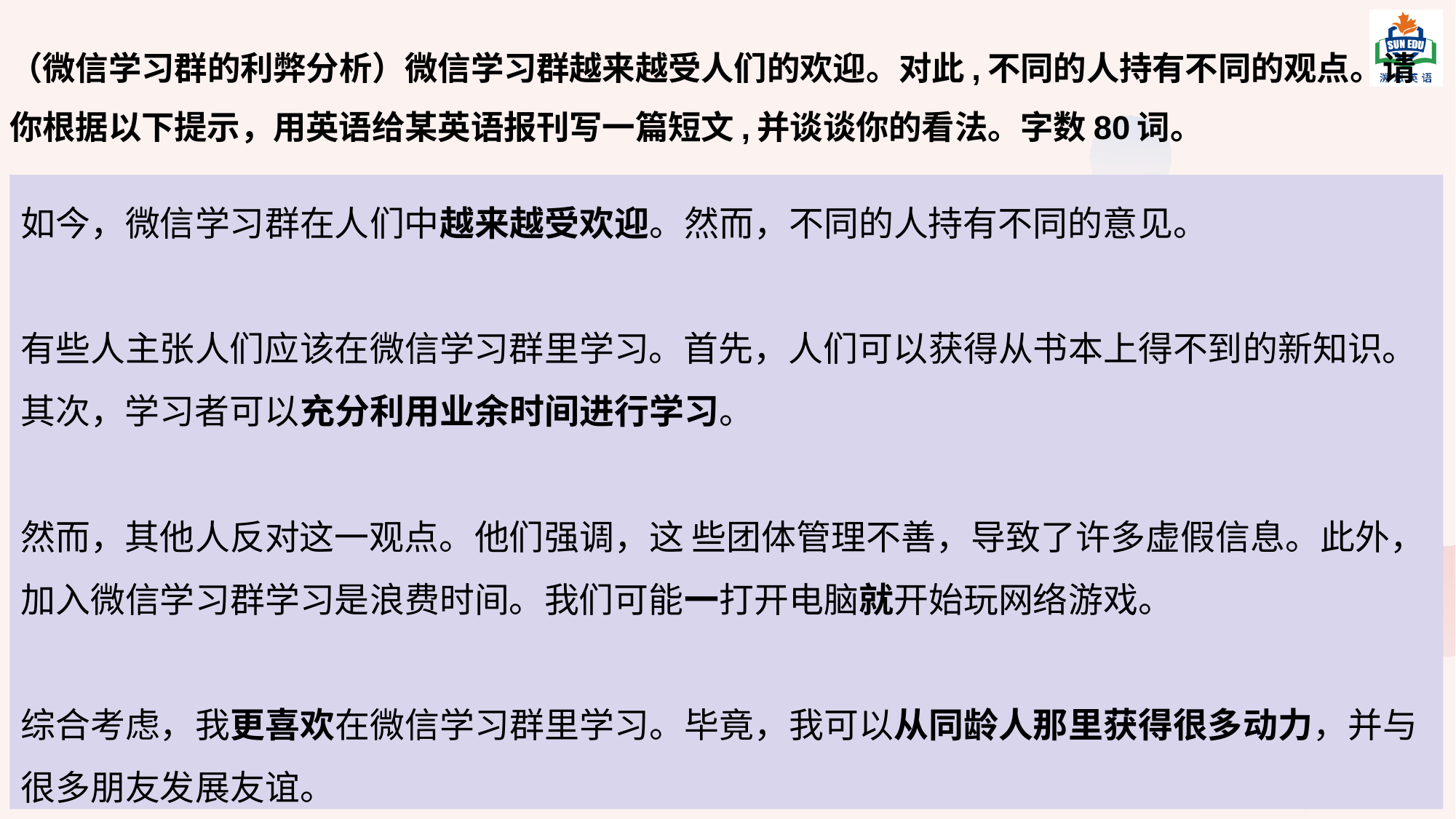

（微信学习群的利弊分析）微信学习群越来越受人们的欢迎。对此,不同的人持有不同的观点。请你根据以下提示，用英语给某英语报刊写一篇短文,并谈谈你的看法。字数80词。
	Nowadays, WeChat study groups is enjoying an increasing popularity among people. However, different people hold different opinions.
	Some people advocate that people should study in WeChat study groups. Firstly, people can obtain new knowledge that they can’t get from books. Secondly, learners can make full use of their spare time to study.
           However, others oppose this opinion. They emphasize that the groups are poorly managed, leading to much false information. Besides, studying by joining WeChat study groups is a waste of time. We might begin playing online games the instant we switch on the computer.
          Taking everything into consideration, I have a preference for studying in WeChat study groups. After all, I can gain much motivation from peers and develop friendship with a lot of friends.
如今，微信学习群在人们中越来越受欢迎。然而，不同的人持有不同的意见。
有些人主张人们应该在微信学习群里学习。首先，人们可以获得从书本上得不到的新知识。其次，学习者可以充分利用业余时间进行学习。

然而，其他人反对这一观点。他们强调，这 些团体管理不善，导致了许多虚假信息。此外，加入微信学习群学习是浪费时间。我们可能一打开电脑就开始玩网络游戏。
综合考虑，我更喜欢在微信学习群里学习。毕竟，我可以从同龄人那里获得很多动力，并与很多朋友发展友谊。